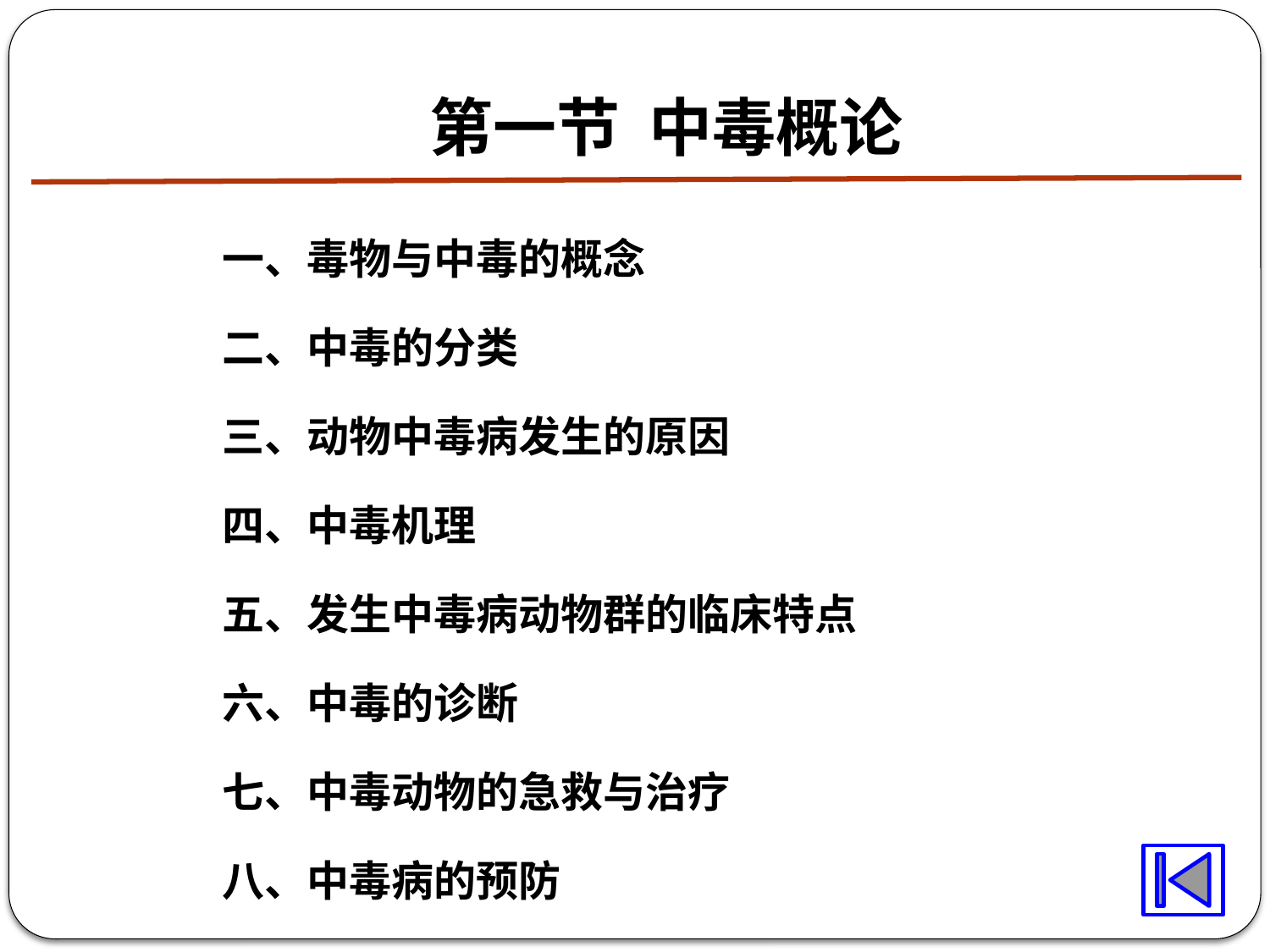

# 第一节  中毒概论
一、毒物与中毒的概念
二、中毒的分类
三、动物中毒病发生的原因
四、中毒机理
五、发生中毒病动物群的临床特点
六、中毒的诊断
七、中毒动物的急救与治疗
八、中毒病的预防